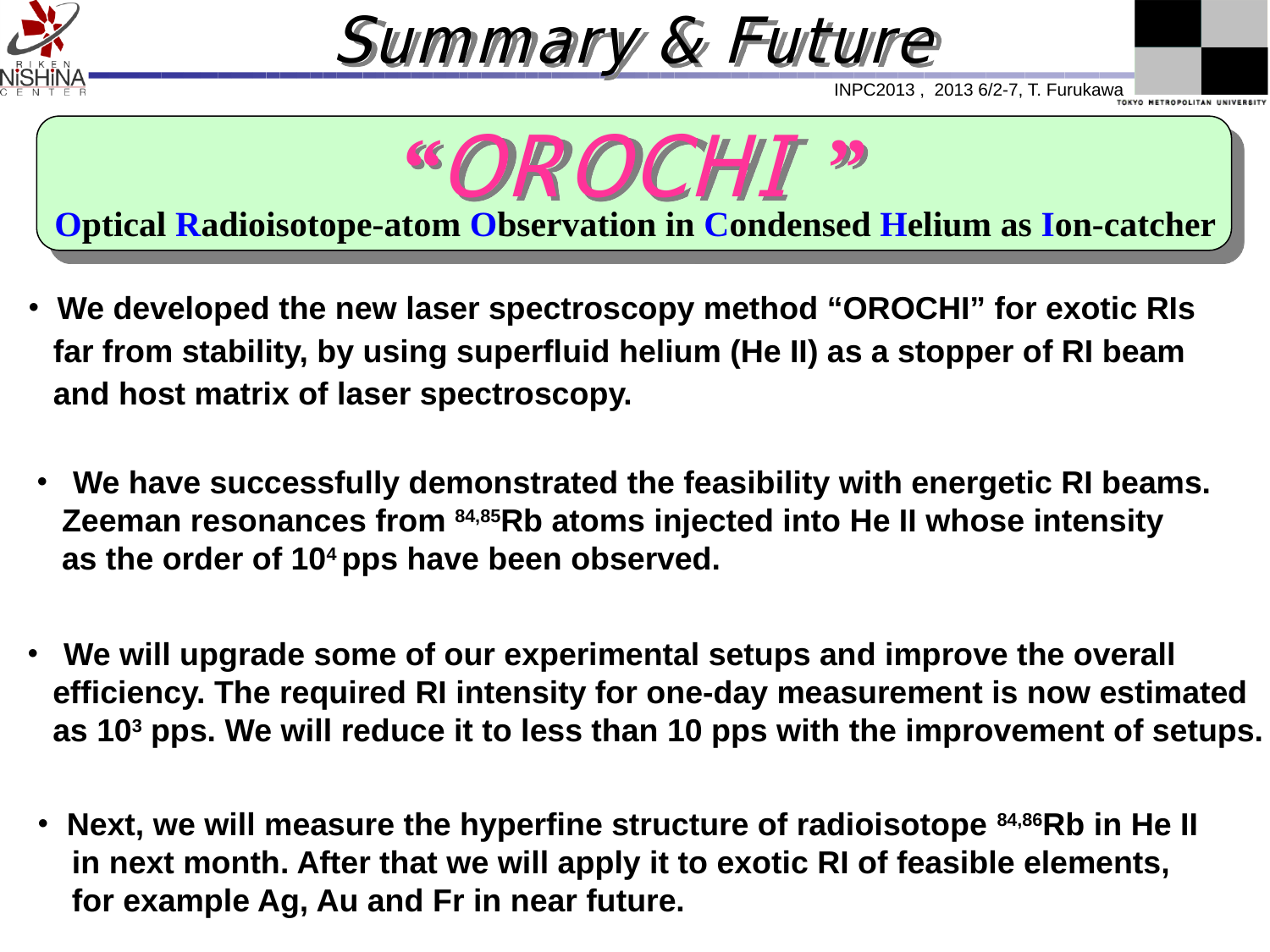

Summary & Future
INPC2013 ,  2013 6/2-7, T. Furukawa
“OROCHI ”

Optical Radioisotope-atom Observation in Condensed Helium as Ion-catcher
・We developed the new laser spectroscopy method “OROCHI” for exotic RIs
    far from stability, by using superfluid helium (He II) as a stopper of RI beam
    and host matrix of laser spectroscopy.
・ We have successfully demonstrated the feasibility with energetic RI beams.
    Zeeman resonances from 84,85Rb atoms injected into He II whose intensity
    as the order of 104 pps have been observed.
・ We will upgrade some of our experimental setups and improve the overall
    efficiency. The required RI intensity for one-day measurement is now estimated
    as 103 pps. We will reduce it to less than 10 pps with the improvement of setups.
・Next, we will measure the hyperfine structure of radioisotope 84,86Rb in He II
     in next month. After that we will apply it to exotic RI of feasible elements,
     for example Ag, Au and Fr in near future.